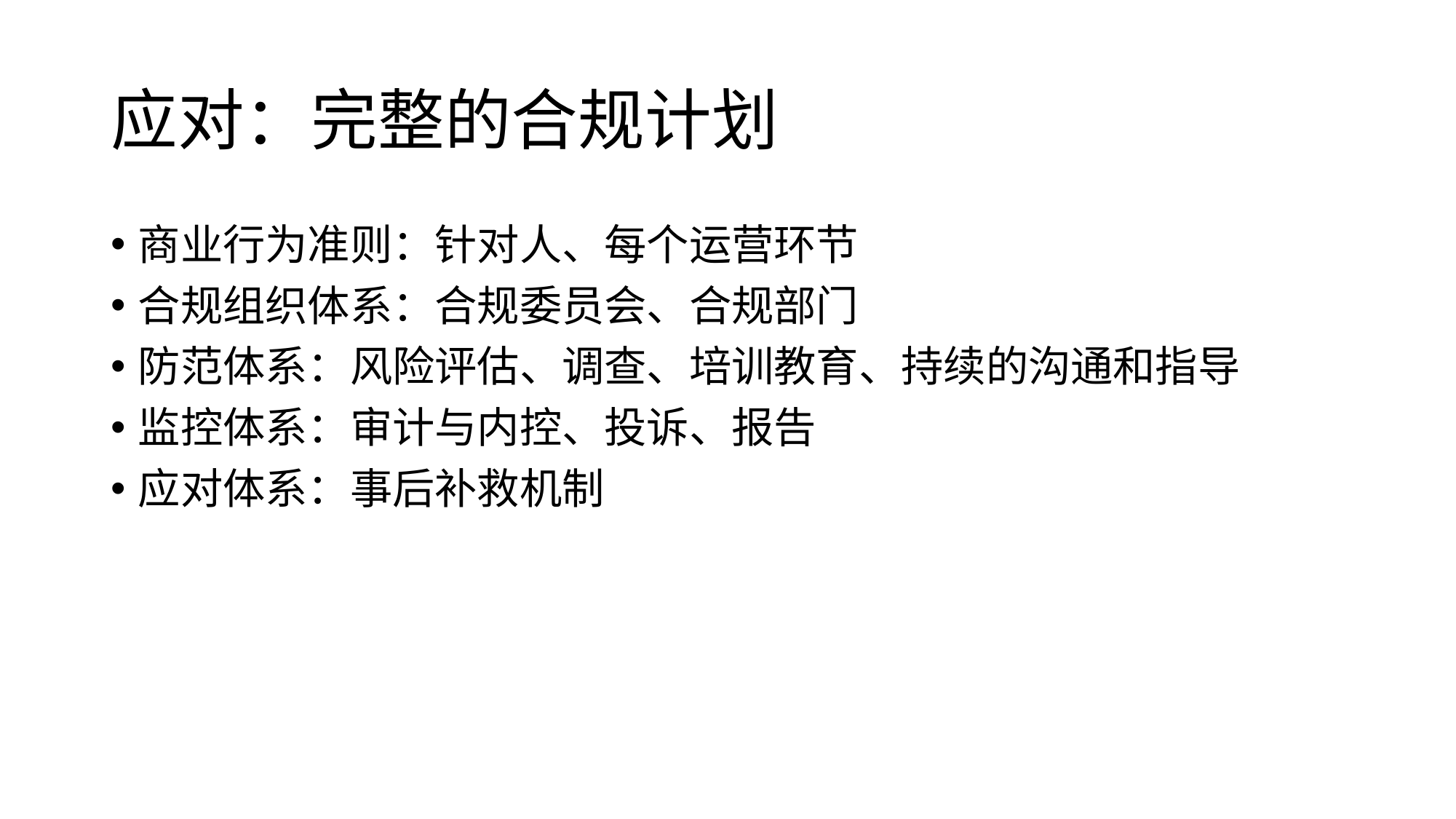

# 应对：完整的合规计划
商业行为准则：针对人、每个运营环节
合规组织体系：合规委员会、合规部门
防范体系：风险评估、调查、培训教育、持续的沟通和指导
监控体系：审计与内控、投诉、报告
应对体系：事后补救机制